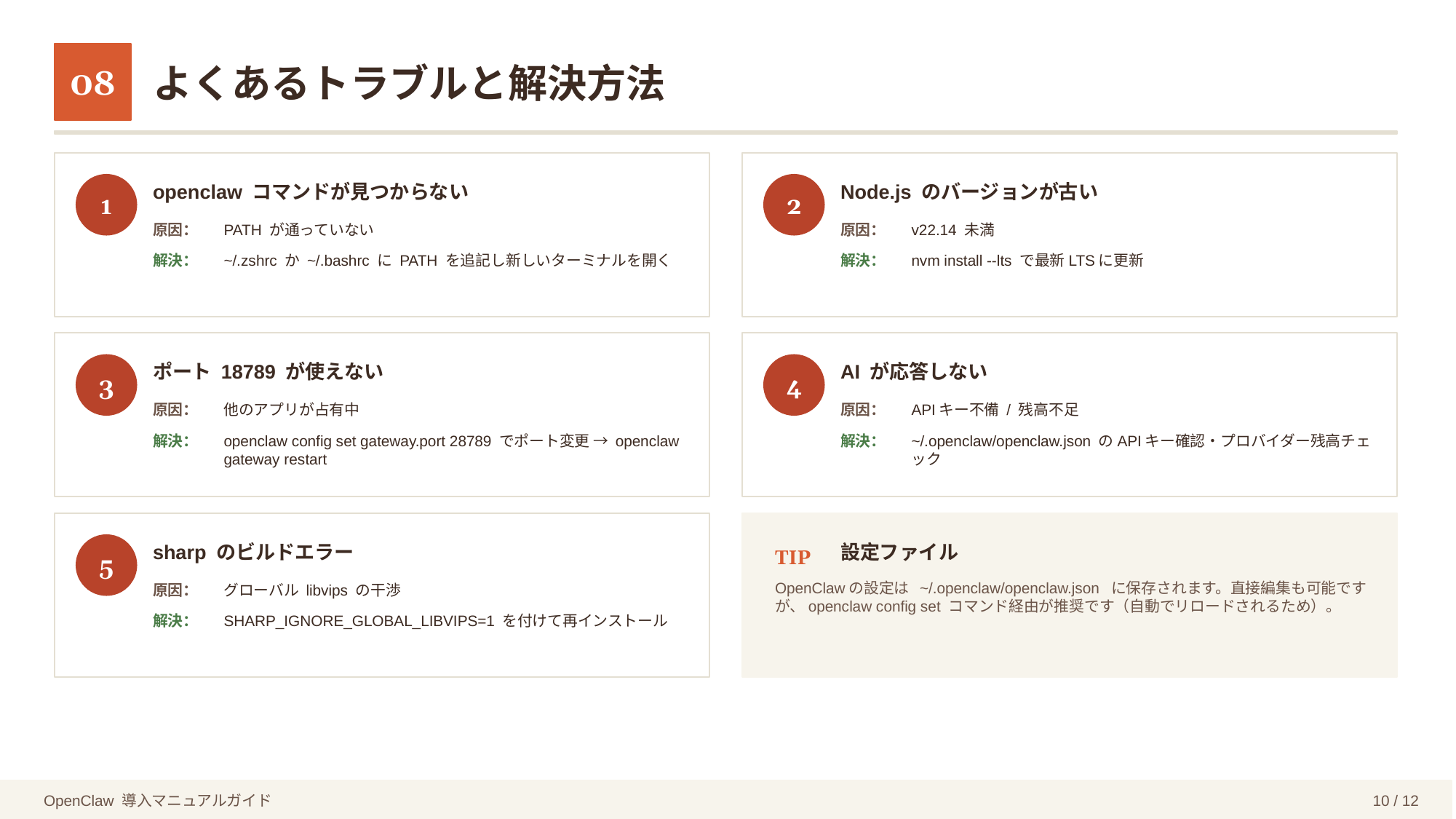

08
よくあるトラブルと解決方法

openclaw コマンドが見つからない
Node.js のバージョンが古い

1

2
原因：
PATH が通っていない
原因：
v22.14 未満
解決：
~/.zshrc か ~/.bashrc に PATH を追記し新しいターミナルを開く
解決：
nvm install --lts で最新LTSに更新

ポート 18789 が使えない
AI が応答しない

3

4
原因：
他のアプリが占有中
原因：
APIキー不備 / 残高不足
解決：
openclaw config set gateway.port 28789 でポート変更 → openclaw gateway restart
解決：
~/.openclaw/openclaw.json のAPIキー確認・プロバイダー残高チェック

sharp のビルドエラー
設定ファイル

5
TIP
原因：
グローバル libvips の干渉
OpenClawの設定は  ~/.openclaw/openclaw.json  に保存されます。直接編集も可能ですが、openclaw config set コマンド経由が推奨です（自動でリロードされるため）。
解決：
SHARP_IGNORE_GLOBAL_LIBVIPS=1 を付けて再インストール

OpenClaw 導入マニュアルガイド
10 / 12